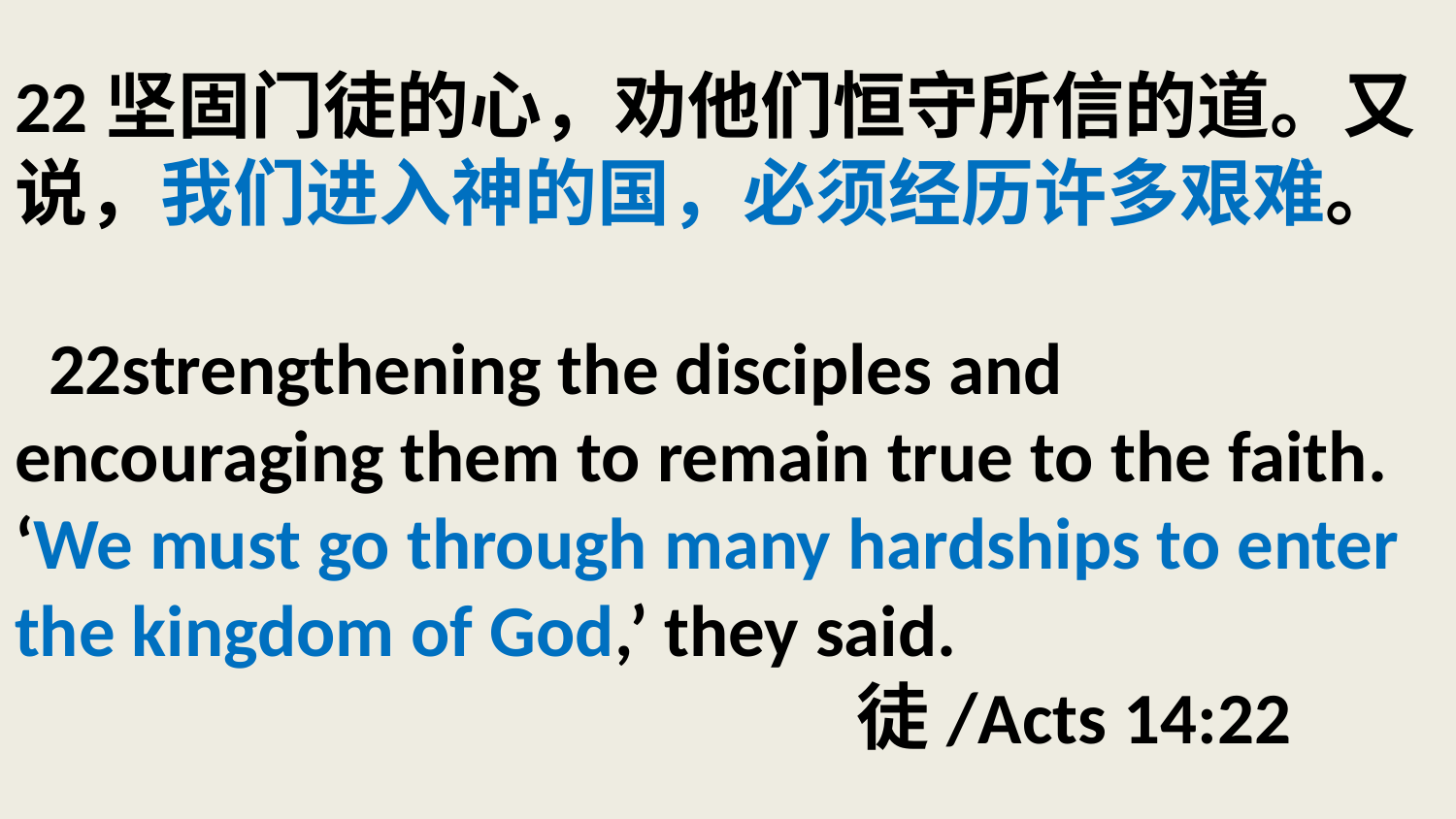

# 22坚固门徒的心，劝他们恒守所信的道。又说，我们进入神的国，必须经历许多艰难。 22strengthening the disciples and encouraging them to remain true to the faith. ‘We must go through many hardships to enter the kingdom of God,’ they said. 徒/Acts 14:22